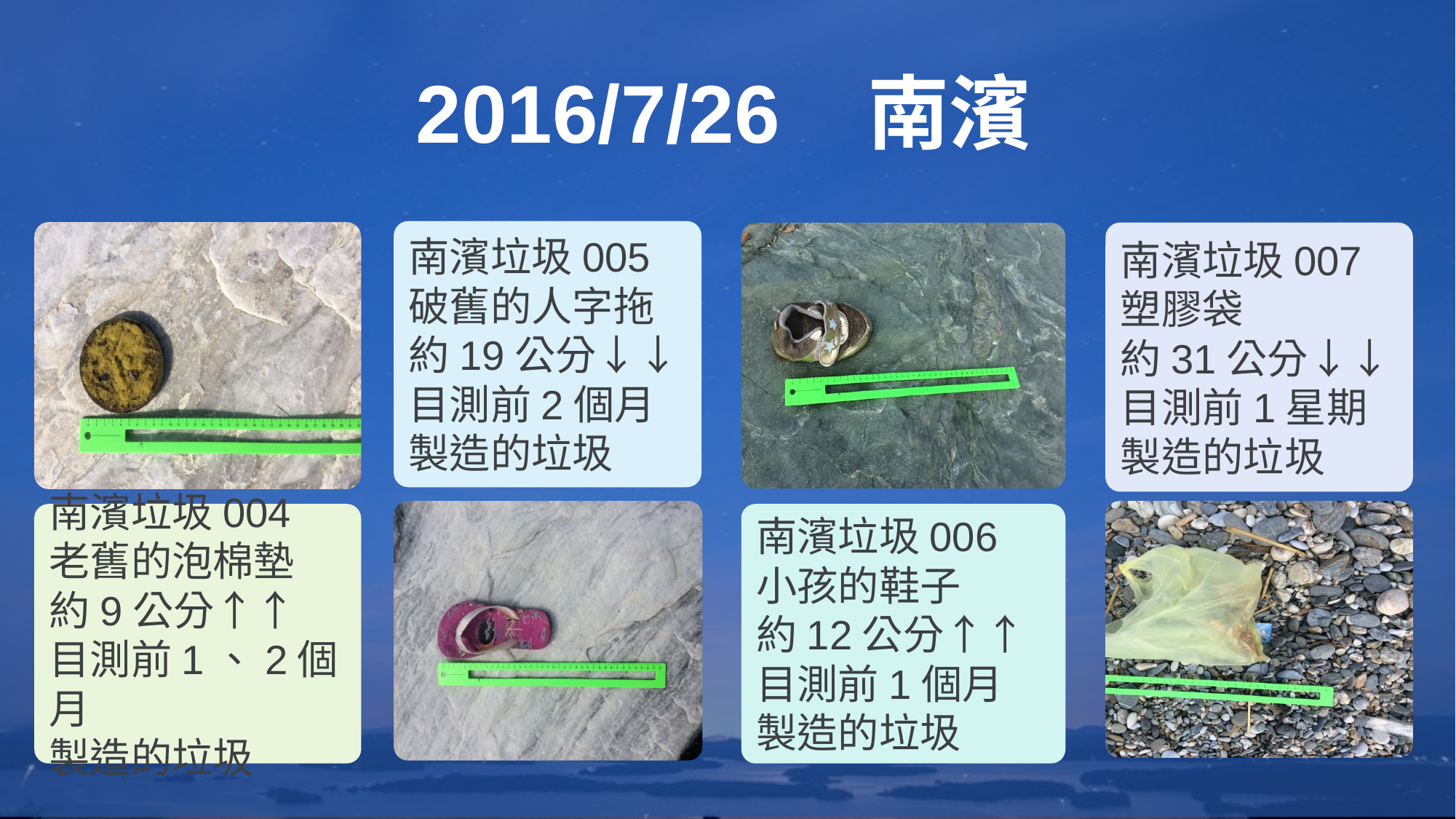

2016/7/26   南濱
南濱垃圾005
破舊的人字拖
約19公分↓↓
目測前2個月
製造的垃圾

南濱垃圾007
塑膠袋
約31公分↓↓
目測前1星期
製造的垃圾

南濱垃圾004
老舊的泡棉墊
約9公分↑↑
目測前1、2個月
製造的垃圾
南濱垃圾006
小孩的鞋子
約12公分↑↑
目測前1個月
製造的垃圾